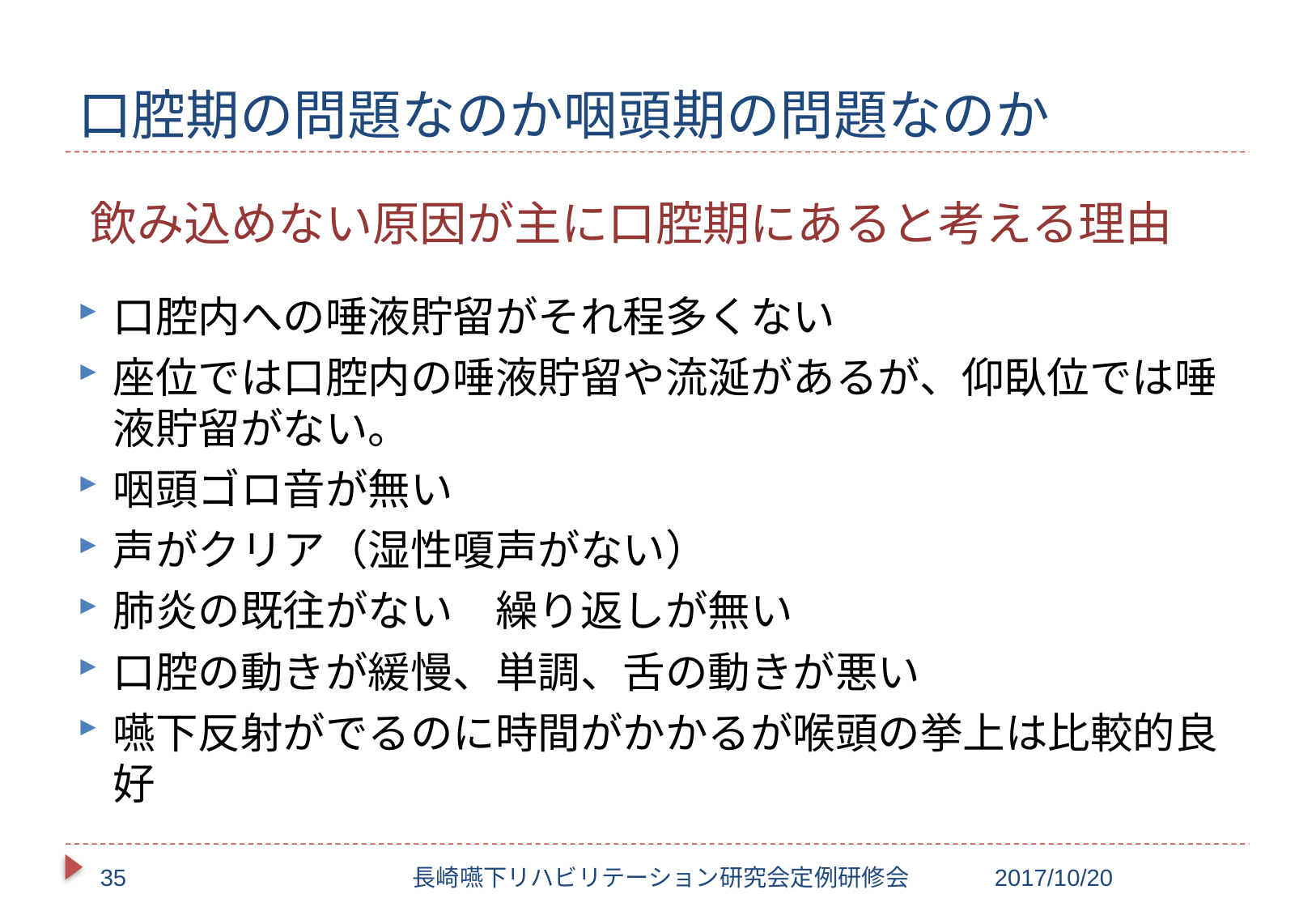

# 口腔期の問題なのか咽頭期の問題なのか
飲み込めない原因が主に口腔期にあると考える理由
口腔内への唾液貯留がそれ程多くない
座位では口腔内の唾液貯留や流涎があるが、仰臥位では唾液貯留がない。
咽頭ゴロ音が無い
声がクリア（湿性嗄声がない）
肺炎の既往がない　繰り返しが無い
口腔の動きが緩慢、単調、舌の動きが悪い
嚥下反射がでるのに時間がかかるが喉頭の挙上は比較的良好
35
長崎嚥下リハビリテーション研究会定例研修会
2017/10/20